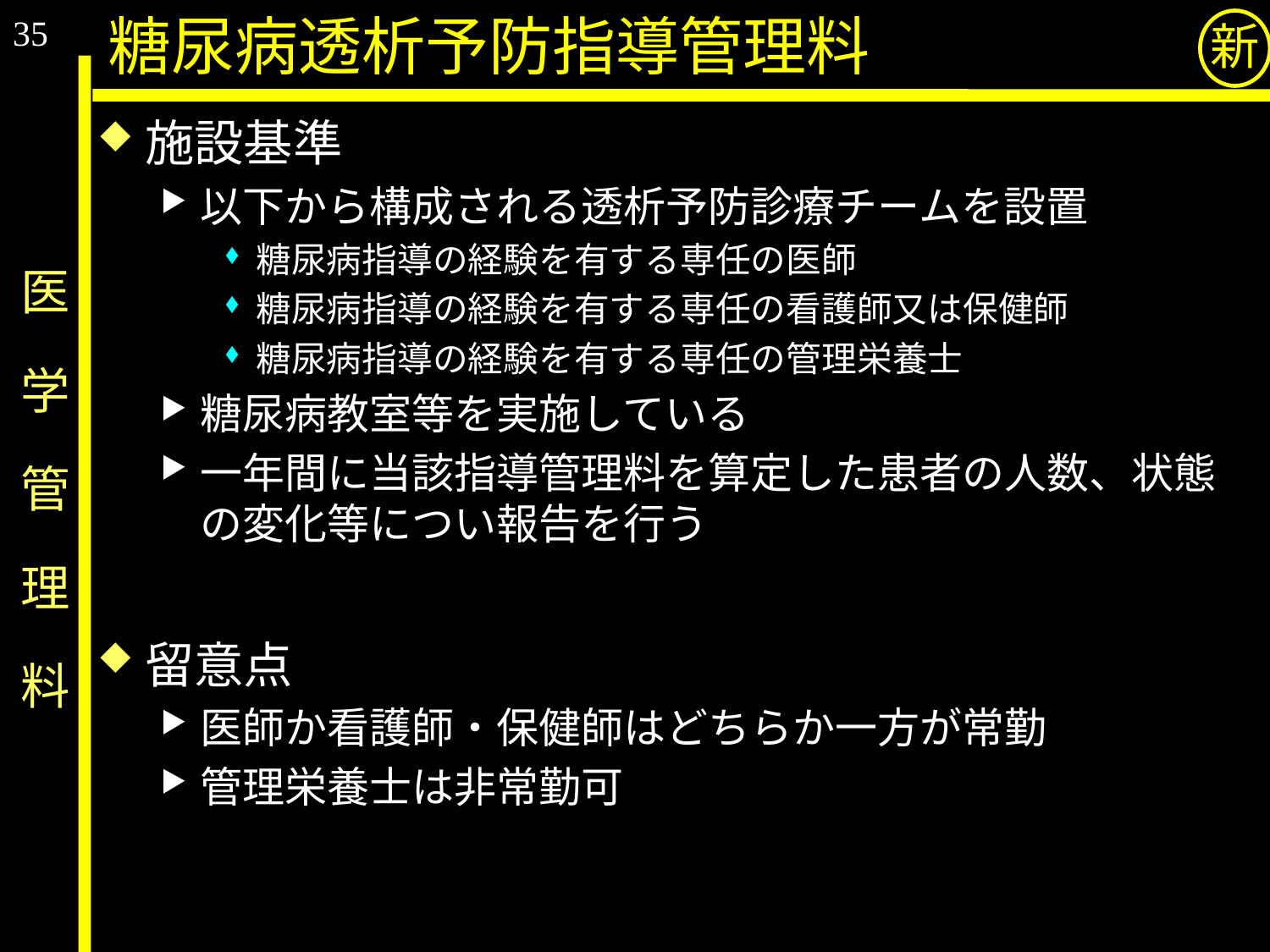

35
糖尿病透析予防指導管理料
新

施設基準
以下から構成される透析予防診療チームを設置
糖尿病指導の経験を有する専任の医師
糖尿病指導の経験を有する専任の看護師又は保健師
糖尿病指導の経験を有する専任の管理栄養士
糖尿病教室等を実施している
一年間に当該指導管理料を算定した患者の人数、状態の変化等につい報告を行う

留意点
医師か看護師・保健師はどちらか一方が常勤
管理栄養士は非常勤可
# 医　学　管　理　料